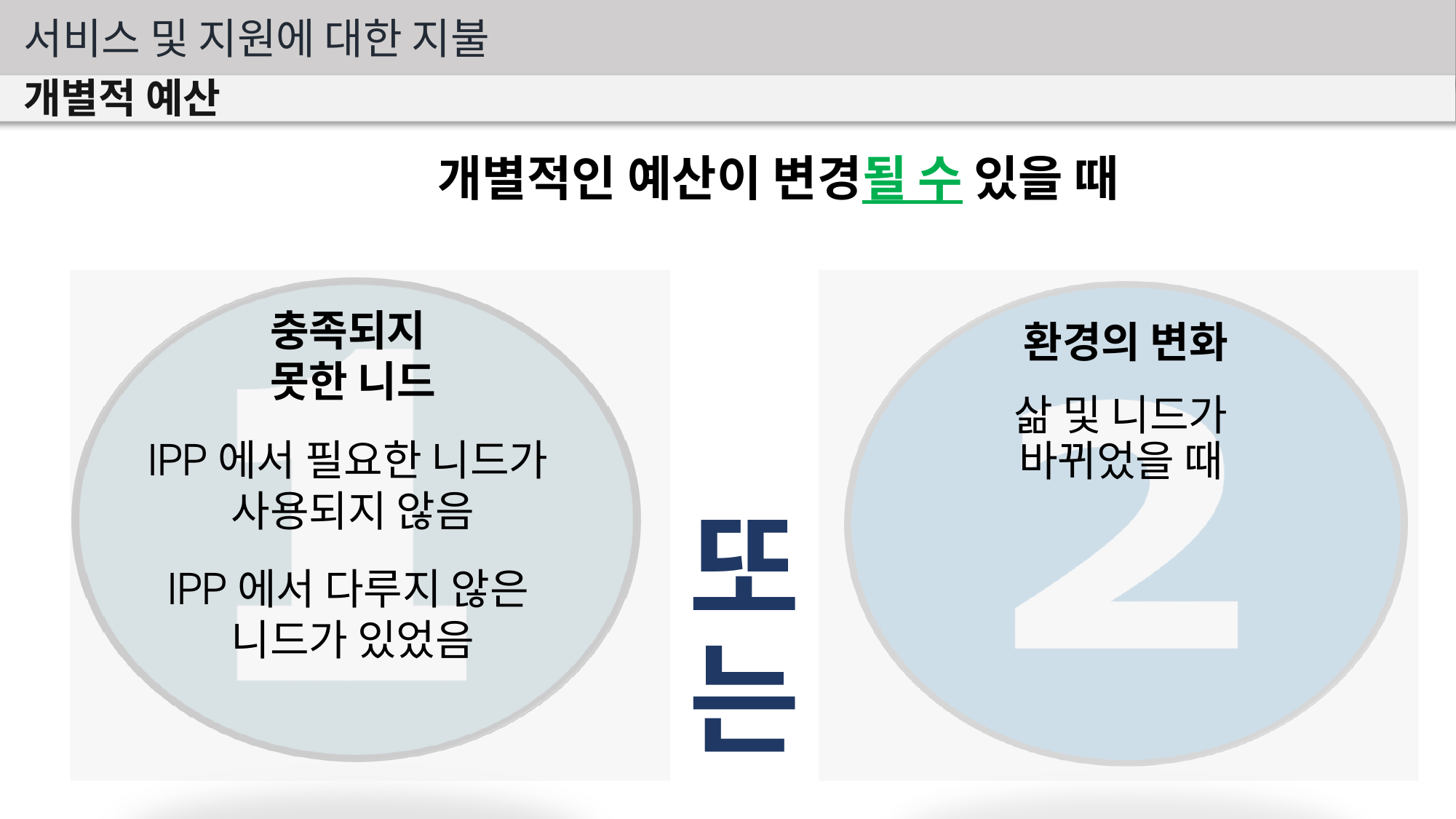

서비스 및 지원에 대한 지불
개별적 예산
개별적인 예산이 변경될 수 있을 때

충족되지
못한 니드
IPP에서 필요한 니드가
사용되지 않음
IPP에서 다루지 않은
니드가 있었음
환경의 변화
삶 및 니드가
바뀌었을 때
또는